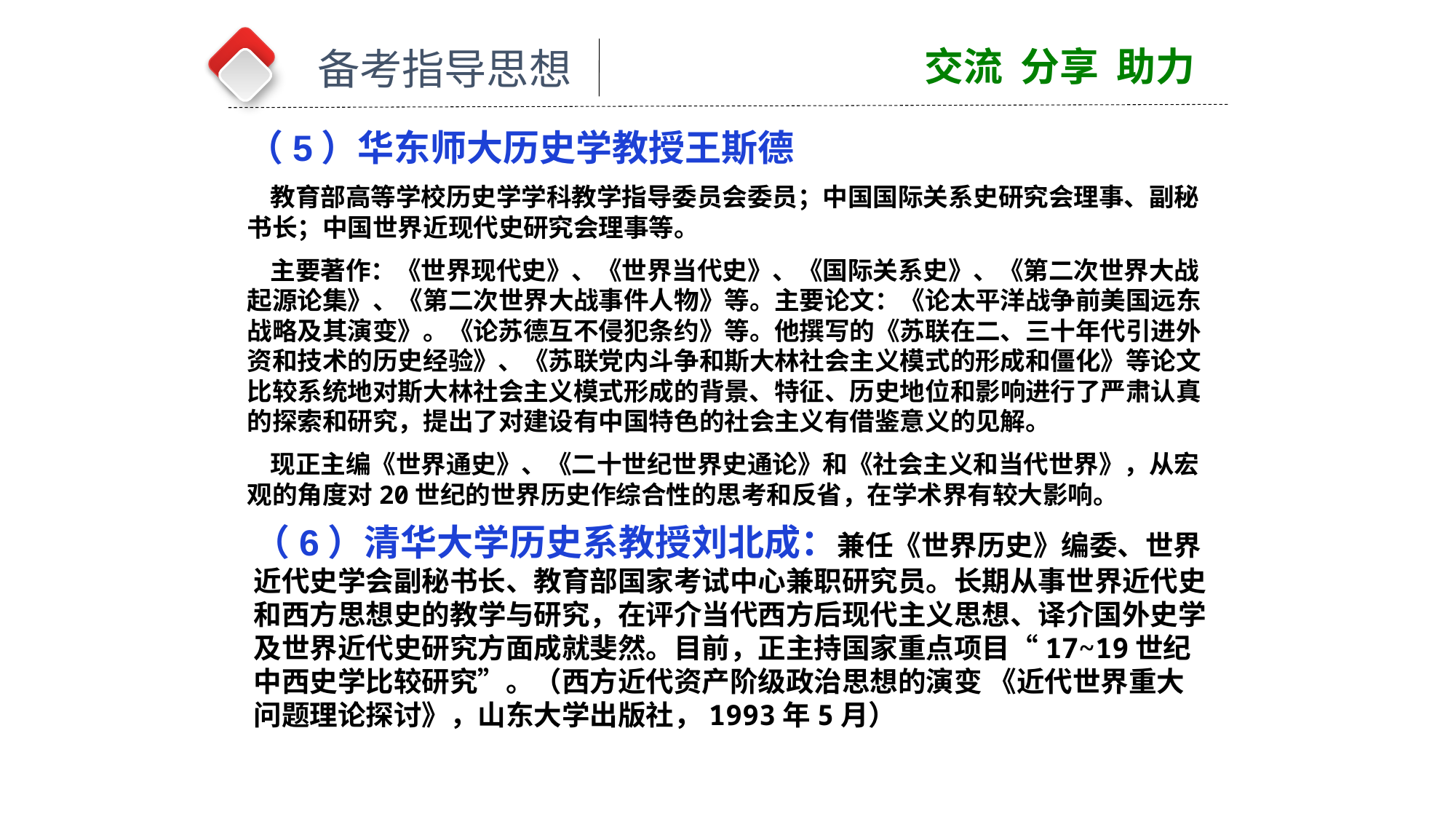

交流  分享  助力
备考指导思想

（5）华东师大历史学教授王斯德
   教育部高等学校历史学学科教学指导委员会委员；中国国际关系史研究会理事、副秘书长；中国世界近现代史研究会理事等。
   主要著作：《世界现代史》、《世界当代史》、《国际关系史》、《第二次世界大战起源论集》、《第二次世界大战事件人物》等。主要论文：《论太平洋战争前美国远东战略及其演变》。《论苏德互不侵犯条约》等。他撰写的《苏联在二、三十年代引进外资和技术的历史经验》、《苏联党内斗争和斯大林社会主义模式的形成和僵化》等论文比较系统地对斯大林社会主义模式形成的背景、特征、历史地位和影响进行了严肃认真的探索和研究，提出了对建设有中国特色的社会主义有借鉴意义的见解。
   现正主编《世界通史》、《二十世纪世界史通论》和《社会主义和当代世界》，从宏观的角度对20世纪的世界历史作综合性的思考和反省，在学术界有较大影响。
（6）清华大学历史系教授刘北成：兼任《世界历史》编委、世界近代史学会副秘书长、教育部国家考试中心兼职研究员。长期从事世界近代史和西方思想史的教学与研究，在评介当代西方后现代主义思想、译介国外史学及世界近代史研究方面成就斐然。目前，正主持国家重点项目“17~19世纪中西史学比较研究”。（西方近代资产阶级政治思想的演变 《近代世界重大问题理论探讨》，山东大学出版社，1993年5月）